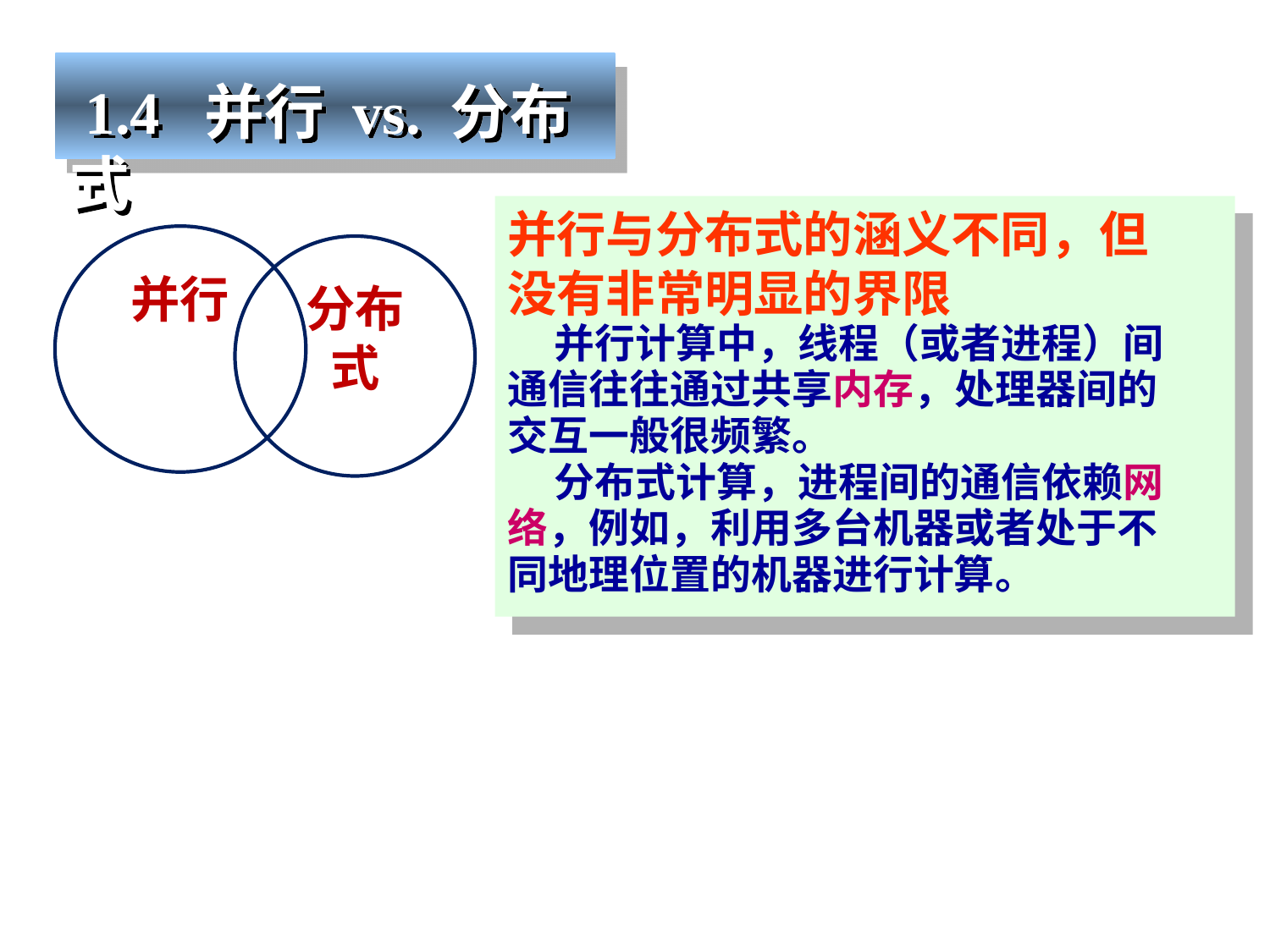

1.4  并行 vs. 分布式

并行与分布式的涵义不同，但没有非常明显的界限
    并行计算中，线程（或者进程）间通信往往通过共享内存，处理器间的交互一般很频繁。
    分布式计算，进程间的通信依赖网络，例如，利用多台机器或者处于不同地理位置的机器进行计算。
并行
分布式